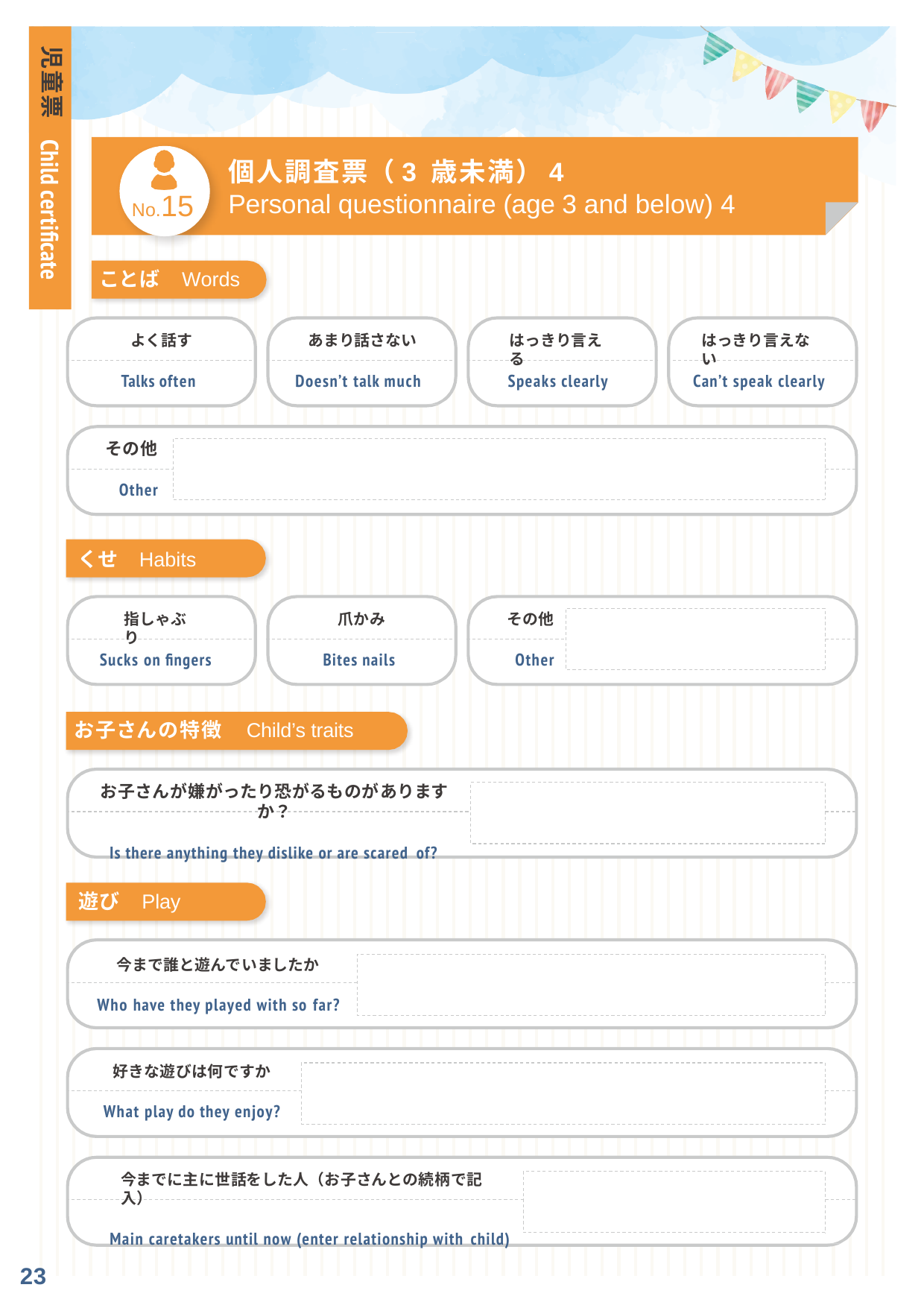

児童票

Child certificate

個人調査票（3 歳未満）4
No.15
Personal questionnaire (age 3 and below) 4

ことば	Words

よく話す
あまり話さない
はっきり言える
はっきり言えない
Talks often
Doesn’t talk much
Speaks clearly
Can’t speak clearly
その他
Other
くせ	Habits

指しゃぶり
爪かみ
その他

Sucks on fingers
Bites nails
Other

お子さんの特徴
Child’s traits
お子さんが嫌がったり恐がるものがありますか？
Is there anything they dislike or are scared of?
遊び	Play

今まで誰と遊んでいましたか
Who have they played with so far?
好きな遊びは何ですか
What play do they enjoy?

今までに主に世話をした人（お子さんとの続柄で記入）
Main caretakers until now (enter relationship with child)
23